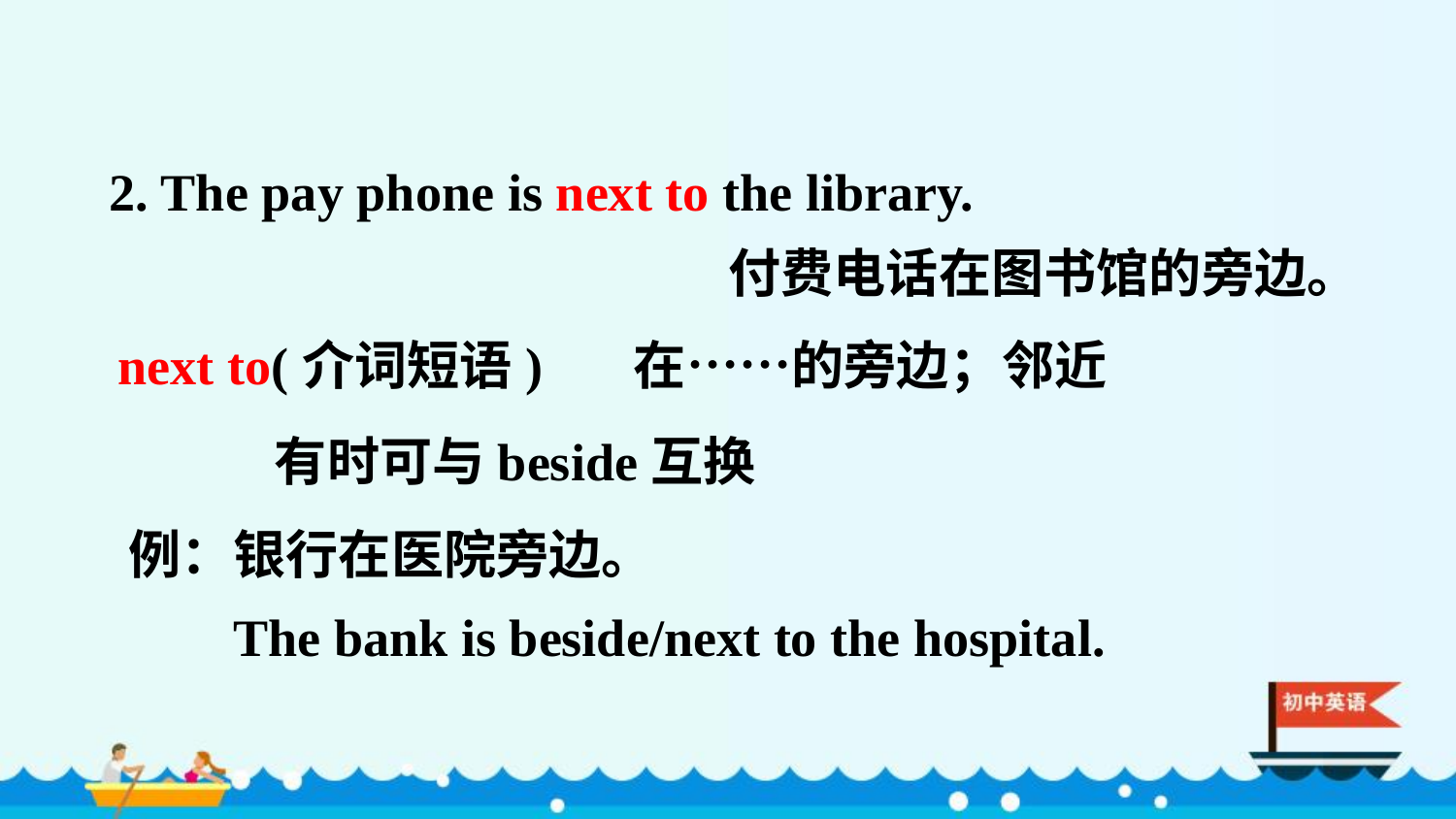

2. The pay phone is next to the library.
                                                   付费电话在图书馆的旁边。
next to(介词短语)      在……的旁边；邻近
有时可与beside互换
例：银行在医院旁边。
        The bank is beside/next to the hospital.